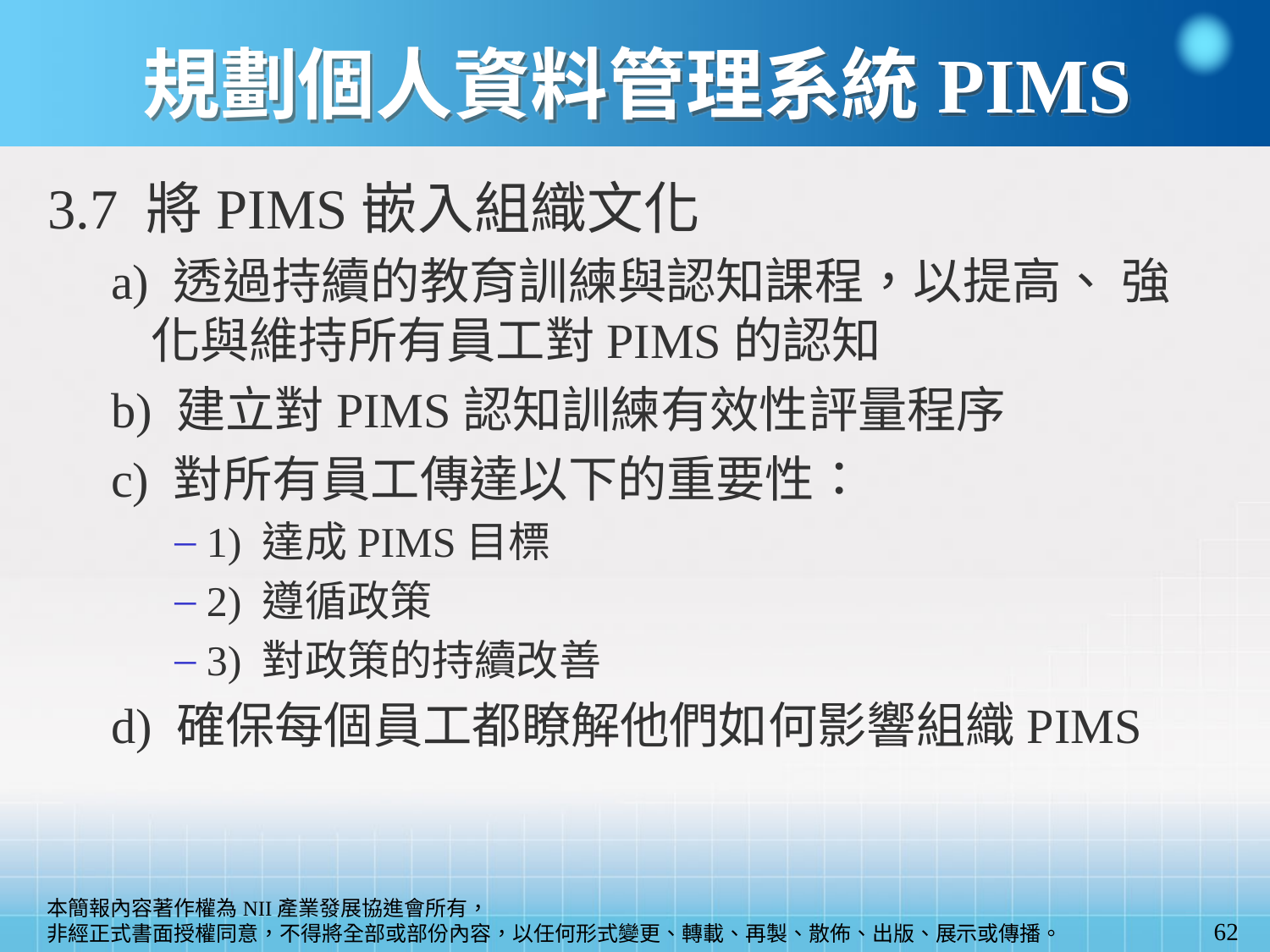

# 規劃個人資料管理系統PIMS
3.7 將PIMS嵌入組織文化
a) 透過持續的教育訓練與認知課程，以提高、 強化與維持所有員工對PIMS的認知
b) 建立對PIMS認知訓練有效性評量程序
c) 對所有員工傳達以下的重要性：
1) 達成PIMS目標
2) 遵循政策
3) 對政策的持續改善
d) 確保每個員工都瞭解他們如何影響組織PIMS
62